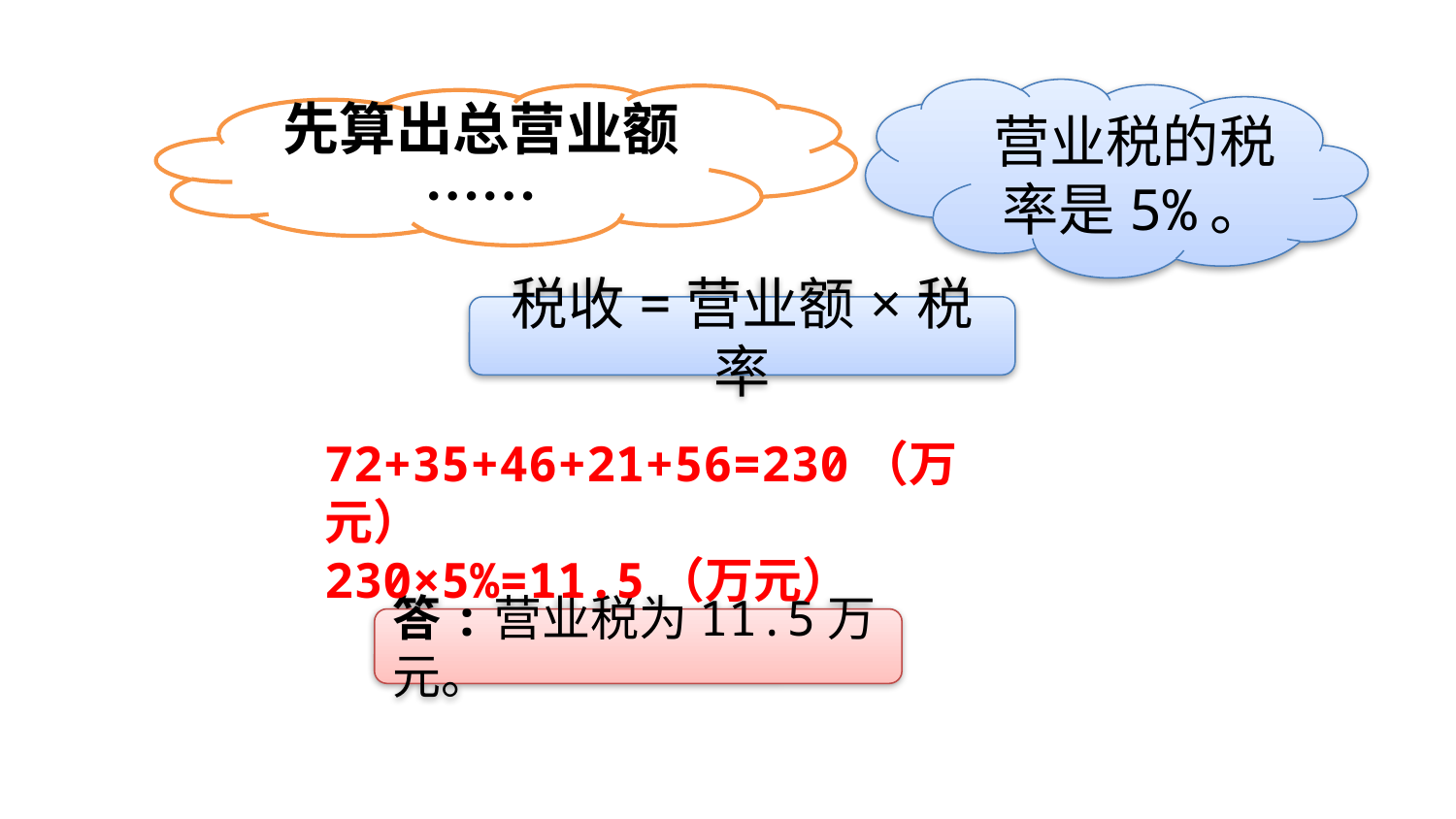

营业税的税率是5%。
先算出总营业额……
税收=营业额×税率
72+35+46+21+56=230（万元）
230×5%=11.5（万元）
答:营业税为11.5万元。